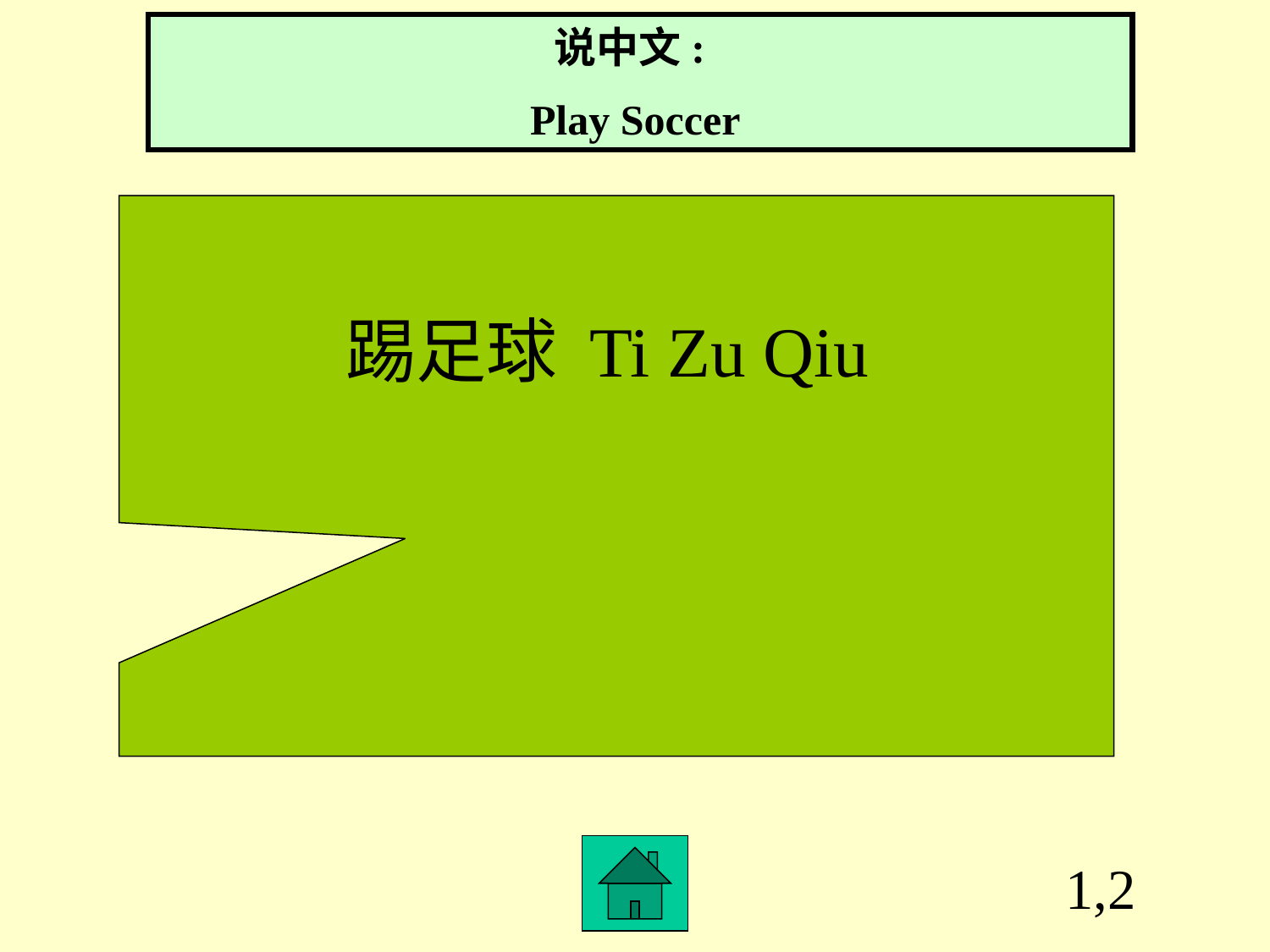

说中文:
Play Soccer
踢足球 Ti Zu Qiu

1,2